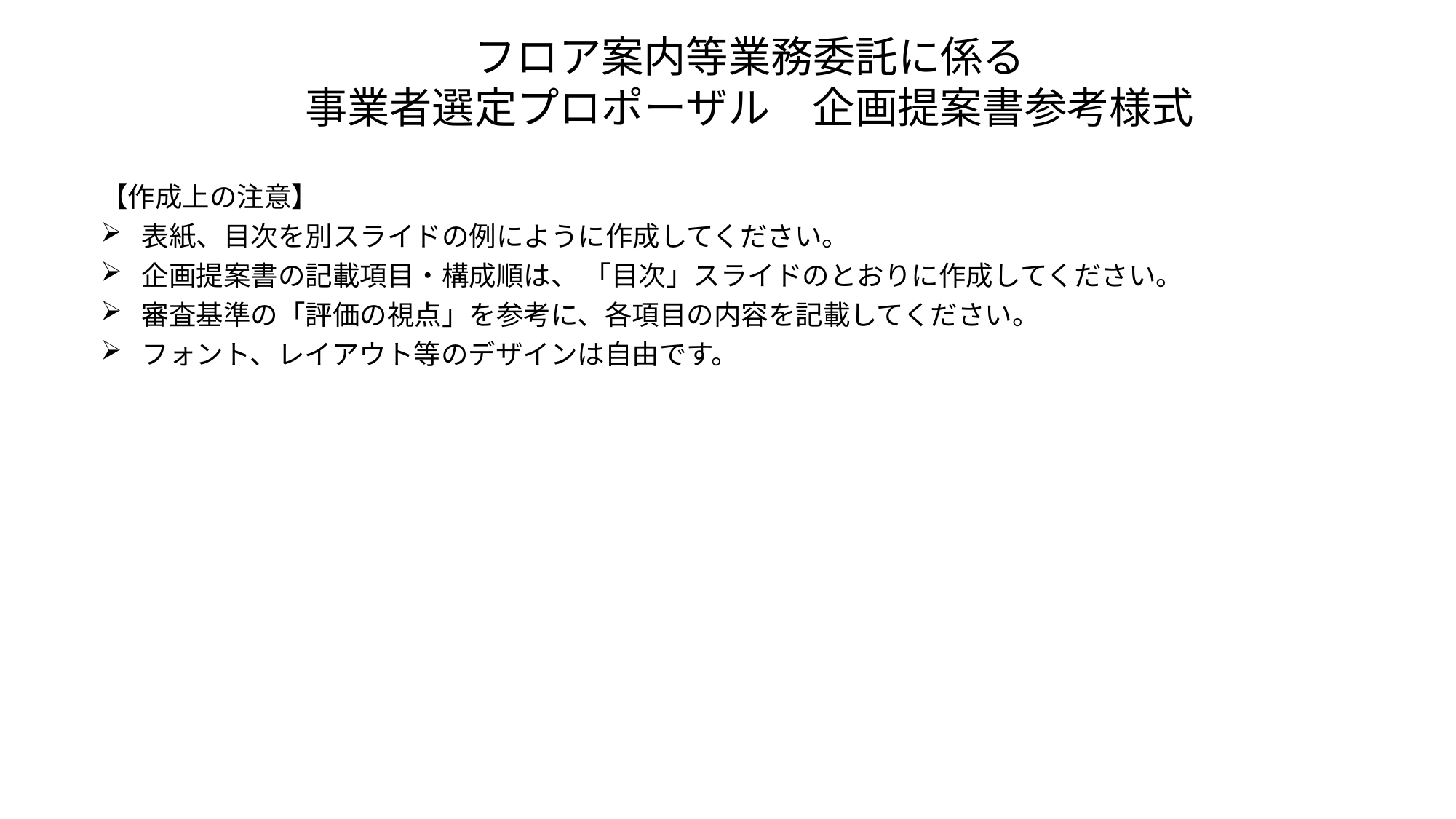

フロア案内等業務委託に係る
事業者選定プロポーザル　企画提案書参考様式
【作成上の注意】
表紙、目次を別スライドの例にように作成してください。
企画提案書の記載項目・構成順は、 「目次」スライドのとおりに作成してください。
審査基準の「評価の視点」を参考に、各項目の内容を記載してください。
フォント、レイアウト等のデザインは自由です。